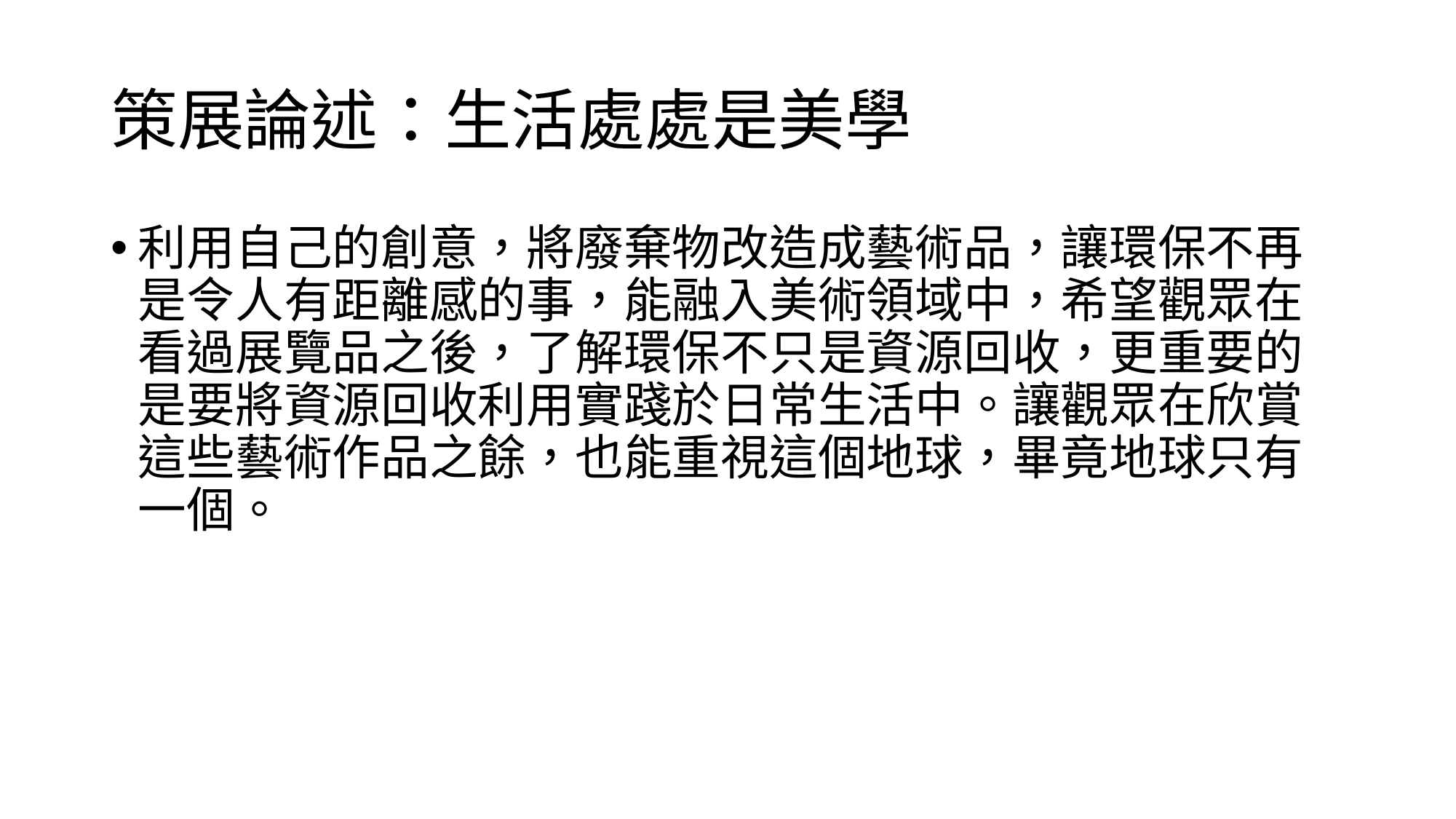

# 策展論述：生活處處是美學
利用自己的創意，將廢棄物改造成藝術品，讓環保不再是令人有距離感的事，能融入美術領域中，希望觀眾在看過展覽品之後，了解環保不只是資源回收，更重要的是要將資源回收利用實踐於日常生活中。讓觀眾在欣賞這些藝術作品之餘，也能重視這個地球，畢竟地球只有一個。